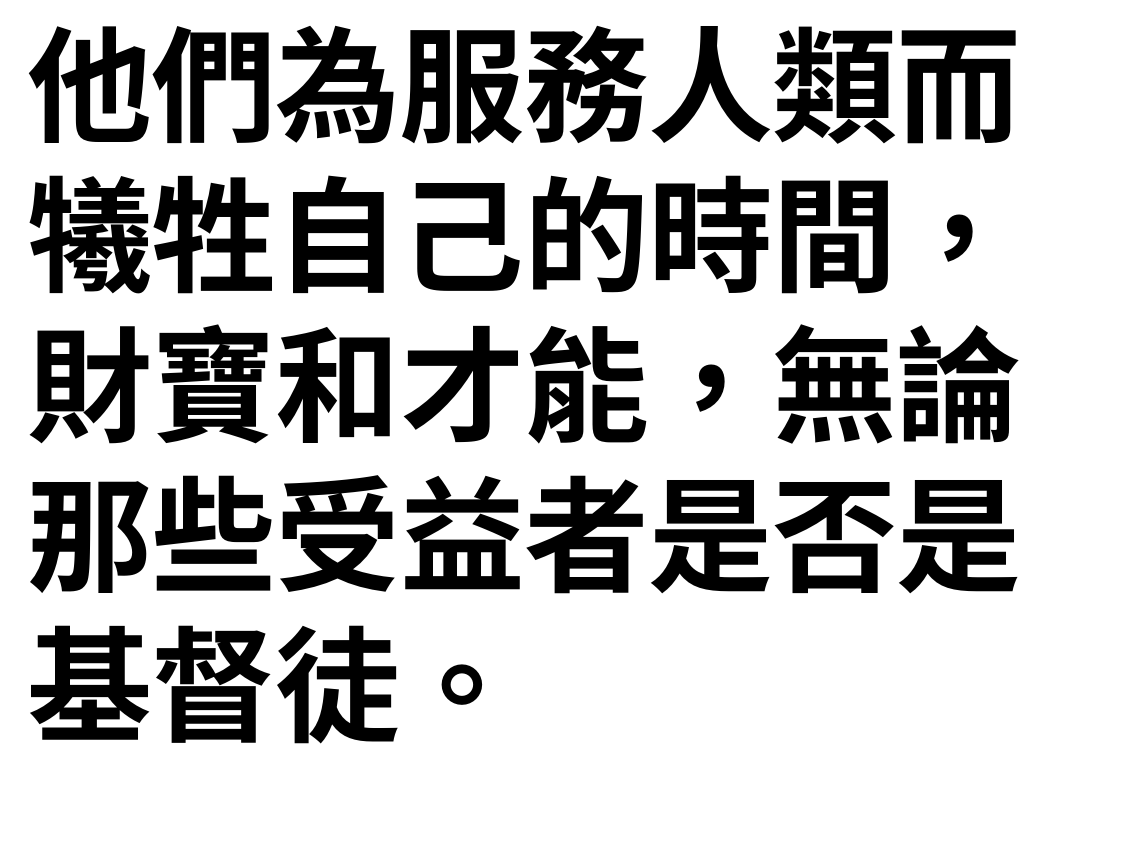

他們為服務人類而犧牲自己的時間，財寶和才能，無論那些受益者是否是基督徒。